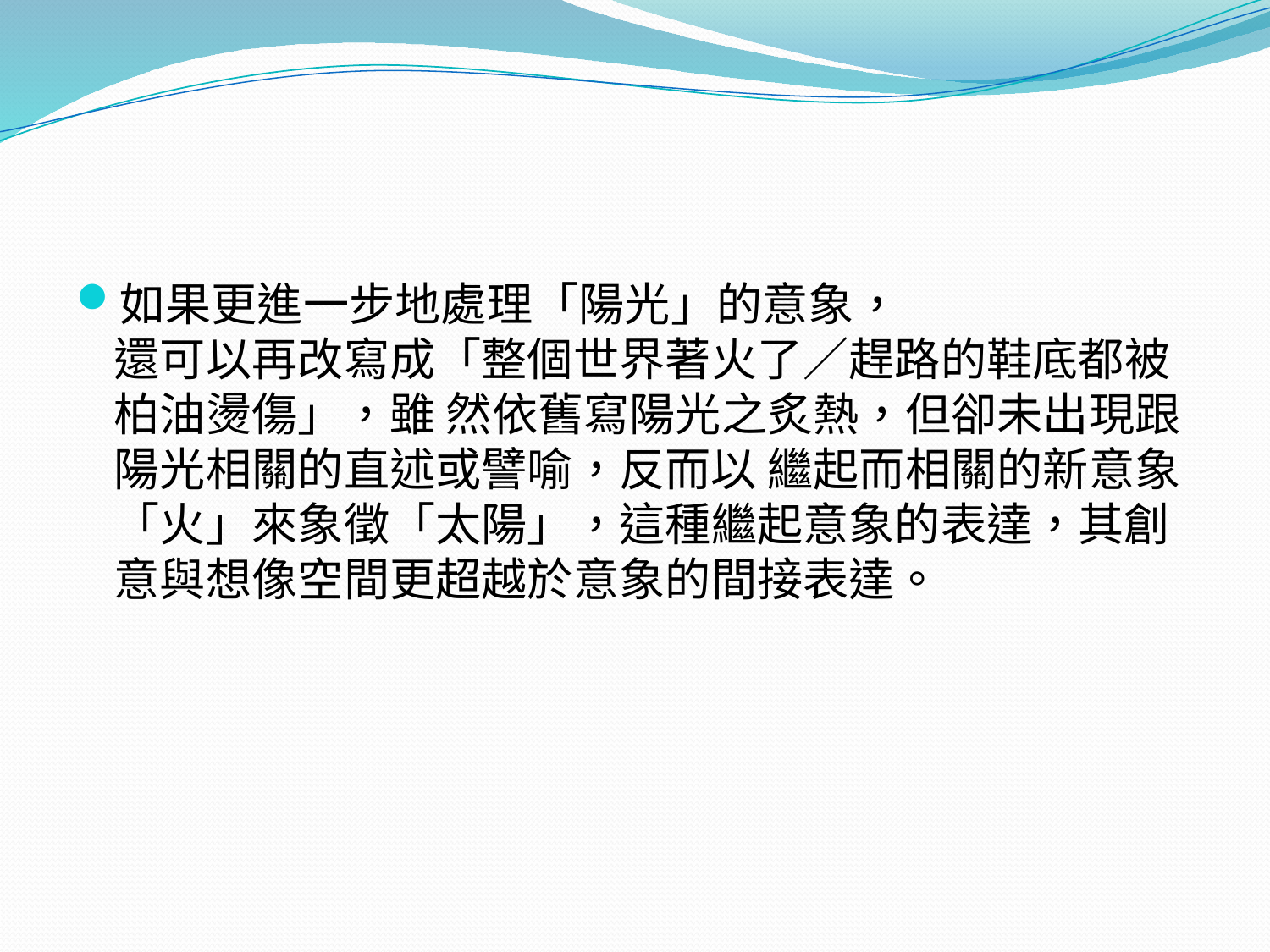

#
如果更進一步地處理「陽光」的意象，
還可以再改寫成「整個世界著火了／趕路的鞋底都被柏油燙傷」，雖 然依舊寫陽光之炙熱，但卻未出現跟陽光相關的直述或譬喻，反而以 繼起而相關的新意象「火」來象徵「太陽」，這種繼起意象的表達，其創意與想像空間更超越於意象的間接表達。